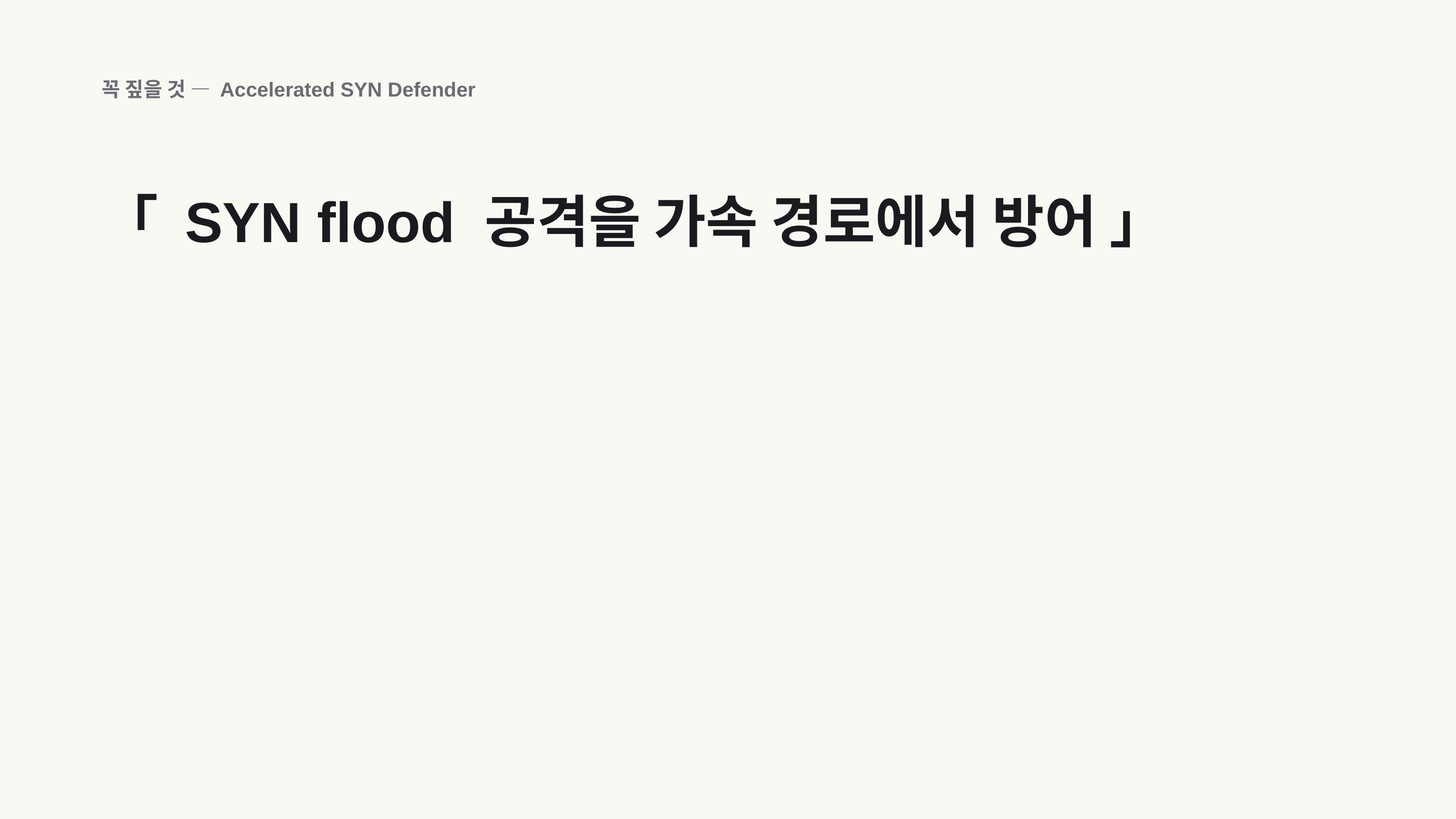

꼭 짚을 것 — Accelerated SYN Defender
「 SYN flood 공격을 가속 경로에서 방어 」